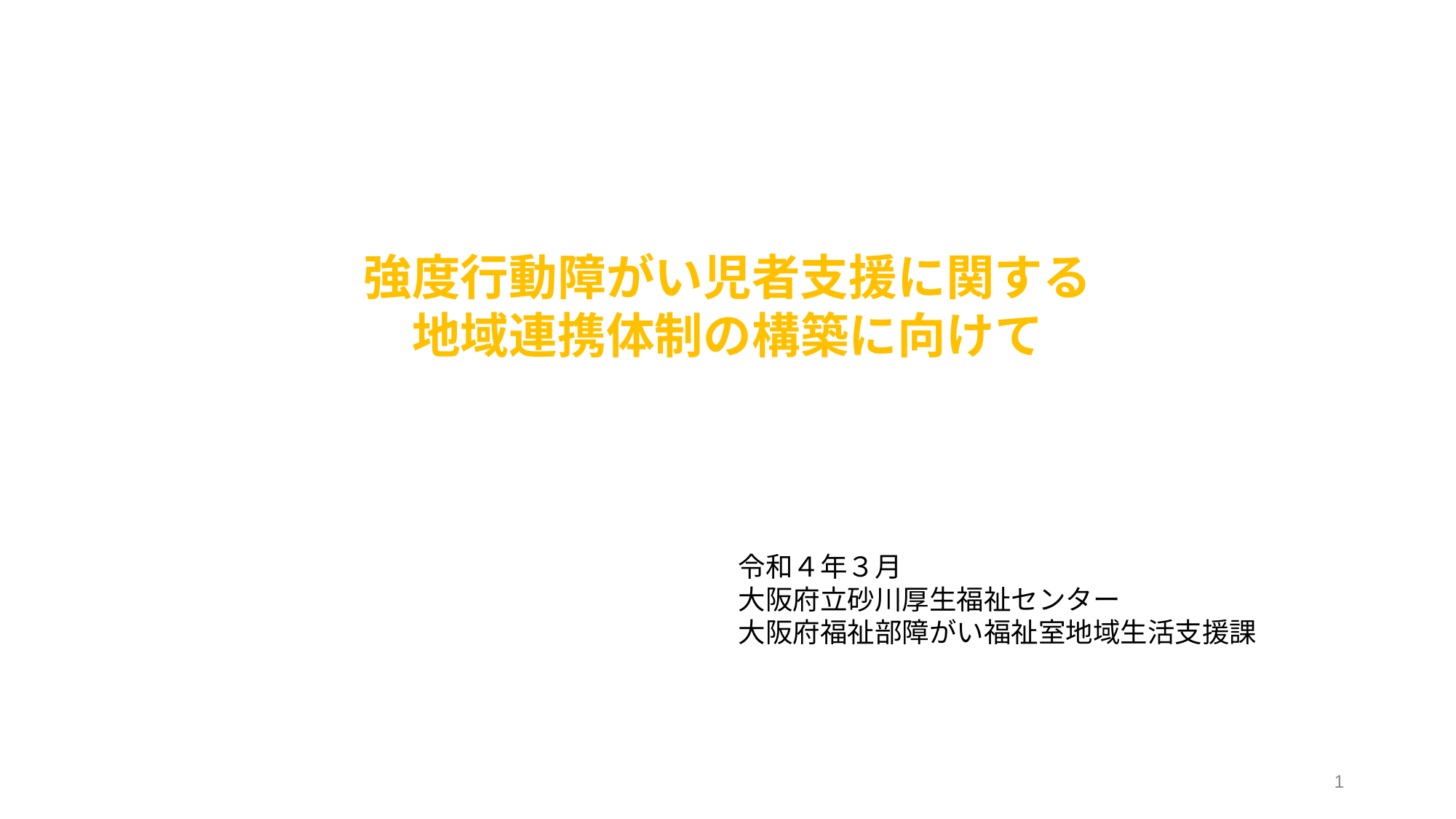

強度行動障がい児者支援に関する
地域連携体制の構築に向けて
令和４年３月
大阪府立砂川厚生福祉センター
大阪府福祉部障がい福祉室地域生活支援課

1